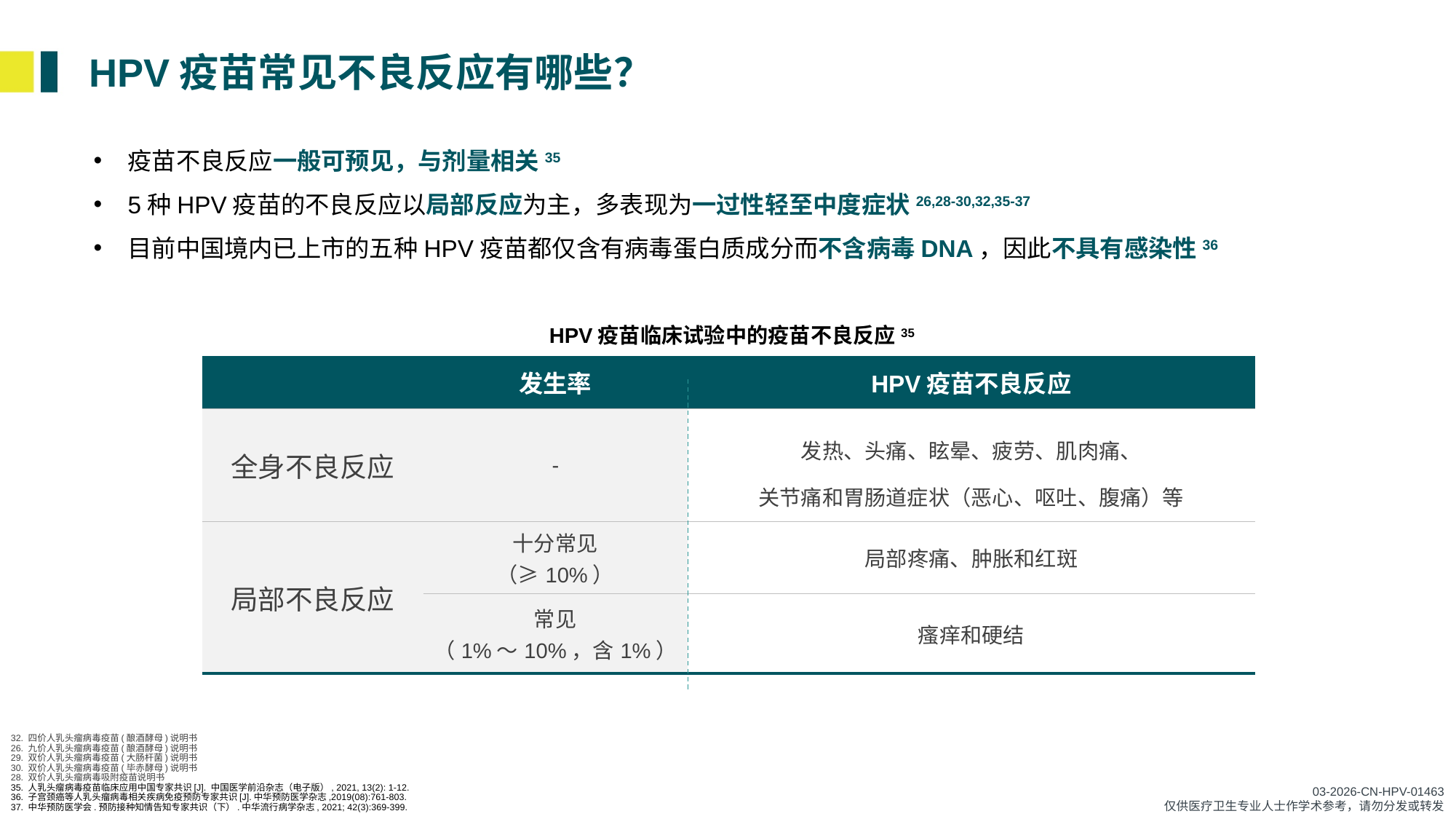

HPV疫苗常见不良反应有哪些？
疫苗不良反应一般可预见，与剂量相关35
5种HPV疫苗的不良反应以局部反应为主，多表现为一过性轻至中度症状26,28-30,32,35-37
目前中国境内已上市的五种HPV疫苗都仅含有病毒蛋白质成分而不含病毒DNA，因此不具有感染性36
HPV疫苗临床试验中的疫苗不良反应35
|  | 发生率 | HPV疫苗不良反应 |
| --- | --- | --- |
| 全身不良反应 | - | 发热、头痛、眩晕、疲劳、肌肉痛、 关节痛和胃肠道症状（恶心、呕吐、腹痛）等 |
| 局部不良反应 | 十分常见 （≥10%） | 局部疼痛、肿胀和红斑 |
|  | 常见 （1%～10%，含1%） | 瘙痒和硬结 |
32. 四价人乳头瘤病毒疫苗(酿酒酵母)说明书
26. 九价人乳头瘤病毒疫苗(酿酒酵母)说明书
29. 双价人乳头瘤病毒疫苗(大肠杆菌)说明书
30. 双价人乳头瘤病毒疫苗(毕赤酵母)说明书
28. 双价人乳头瘤病毒吸附疫苗说明书
35. 人乳头瘤病毒疫苗临床应用中国专家共识[J]. 中国医学前沿杂志（电子版）, 2021, 13(2): 1-12.
36. 子宫颈癌等人乳头瘤病毒相关疾病免疫预防专家共识[J].中华预防医学杂志,2019(08):761-803.
37. 中华预防医学会.预防接种知情告知专家共识（下）.中华流行病学杂志, 2021; 42(3):369-399.